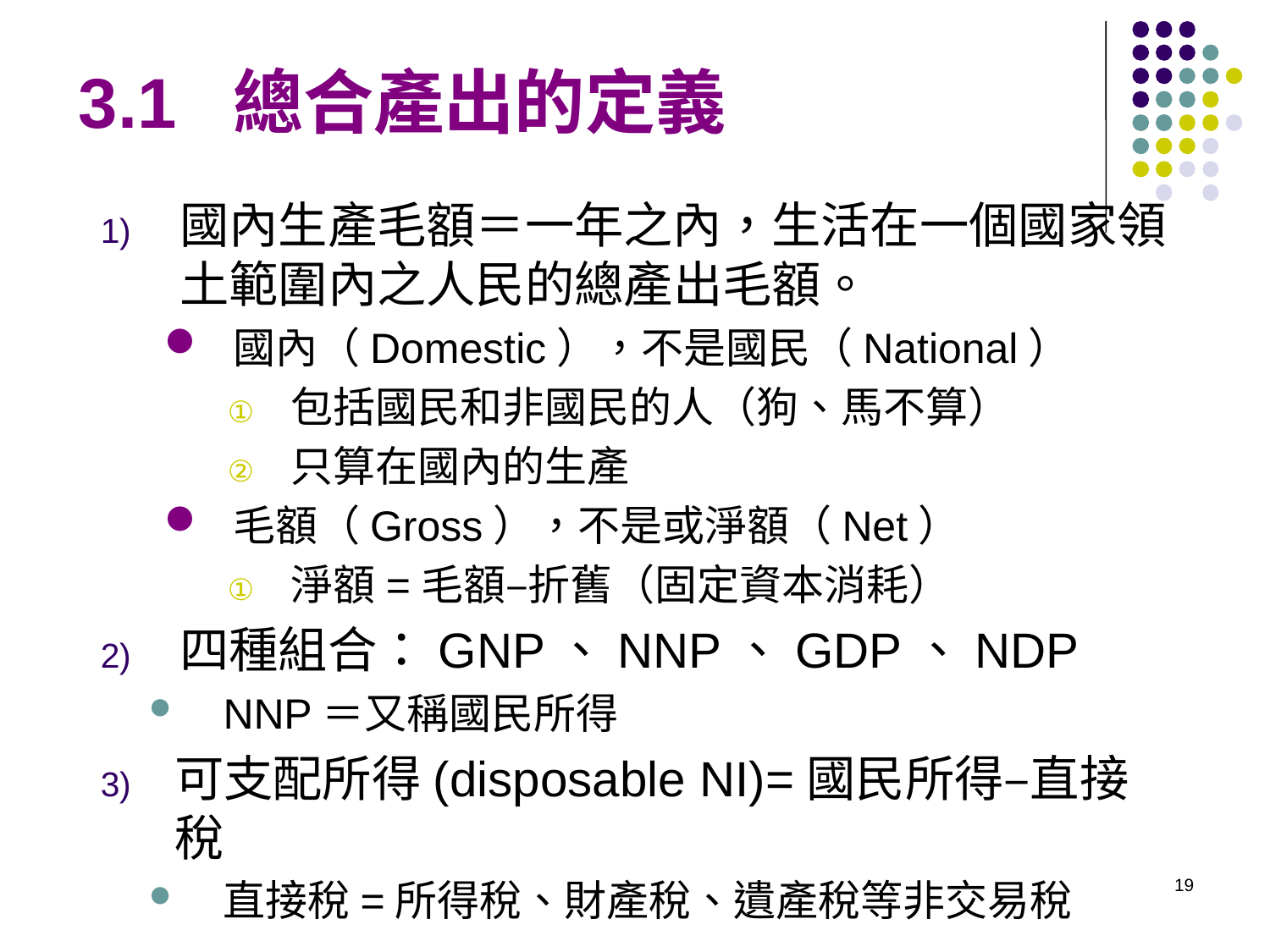

# 3.1  總合產出的定義
國內生產毛額＝一年之內，生活在一個國家領土範圍內之人民的總產出毛額。
國內（Domestic），不是國民（National）
包括國民和非國民的人（狗、馬不算）
只算在國內的生產
毛額（Gross），不是或淨額（Net）
淨額=毛額–折舊（固定資本消耗）
四種組合：GNP、NNP、GDP、NDP
NNP＝又稱國民所得
可支配所得(disposable NI)=國民所得–直接稅
直接稅=所得稅、財產稅、遺產稅等非交易稅
19